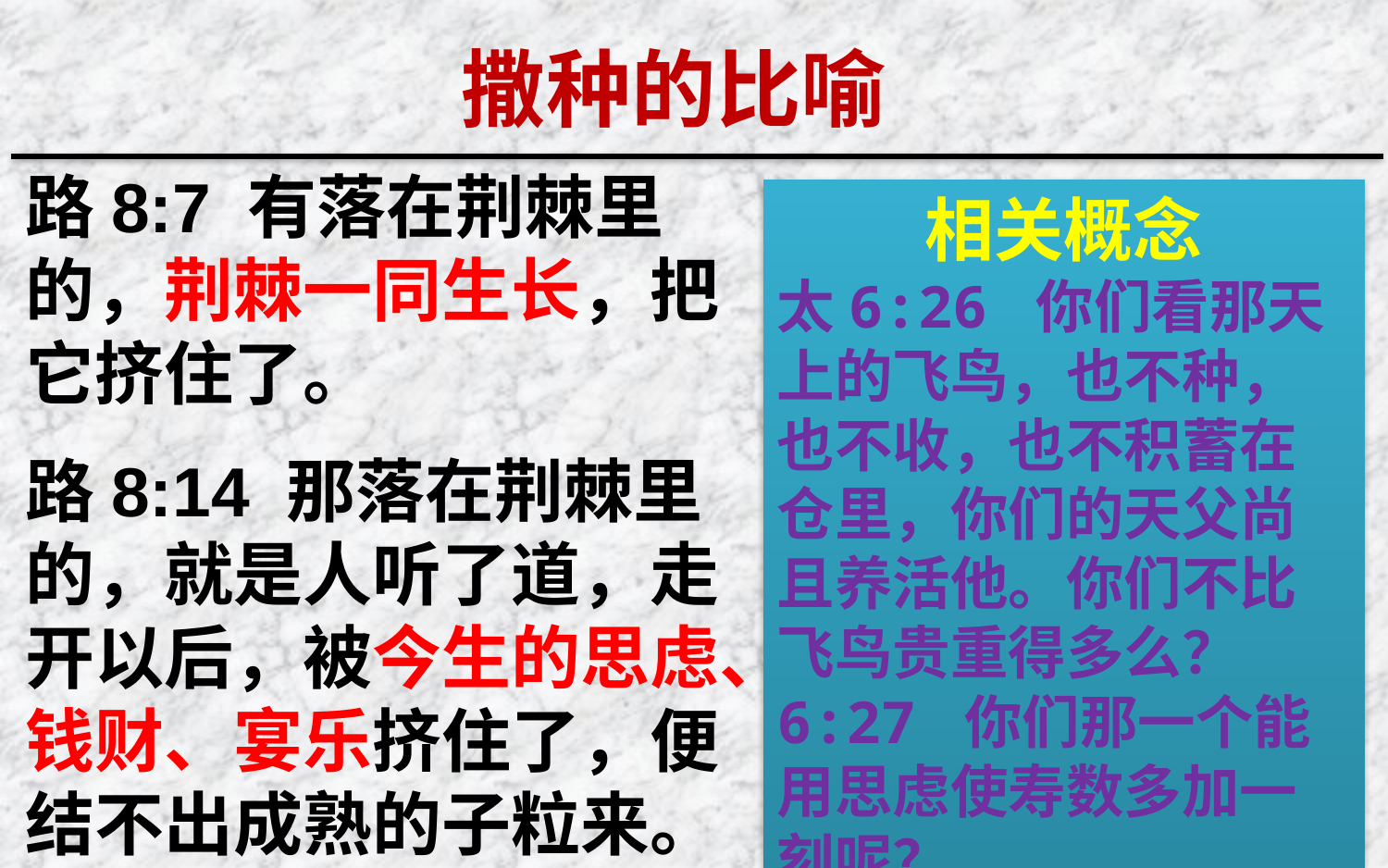

撒种的比喻
路8:7 有落在荆棘里的，荆棘一同生长，把它挤住了。
路8:14 那落在荆棘里的，就是人听了道，走开以后，被今生的思虑、钱财、宴乐挤住了，便结不出成熟的子粒来。
相关概念
太6:26 你们看那天上的飞鸟，也不种，也不收，也不积蓄在仓里，你们的天父尚且养活他。你们不比飞鸟贵重得多么？6:27 你们那一个能用思虑使寿数多加一刻呢？